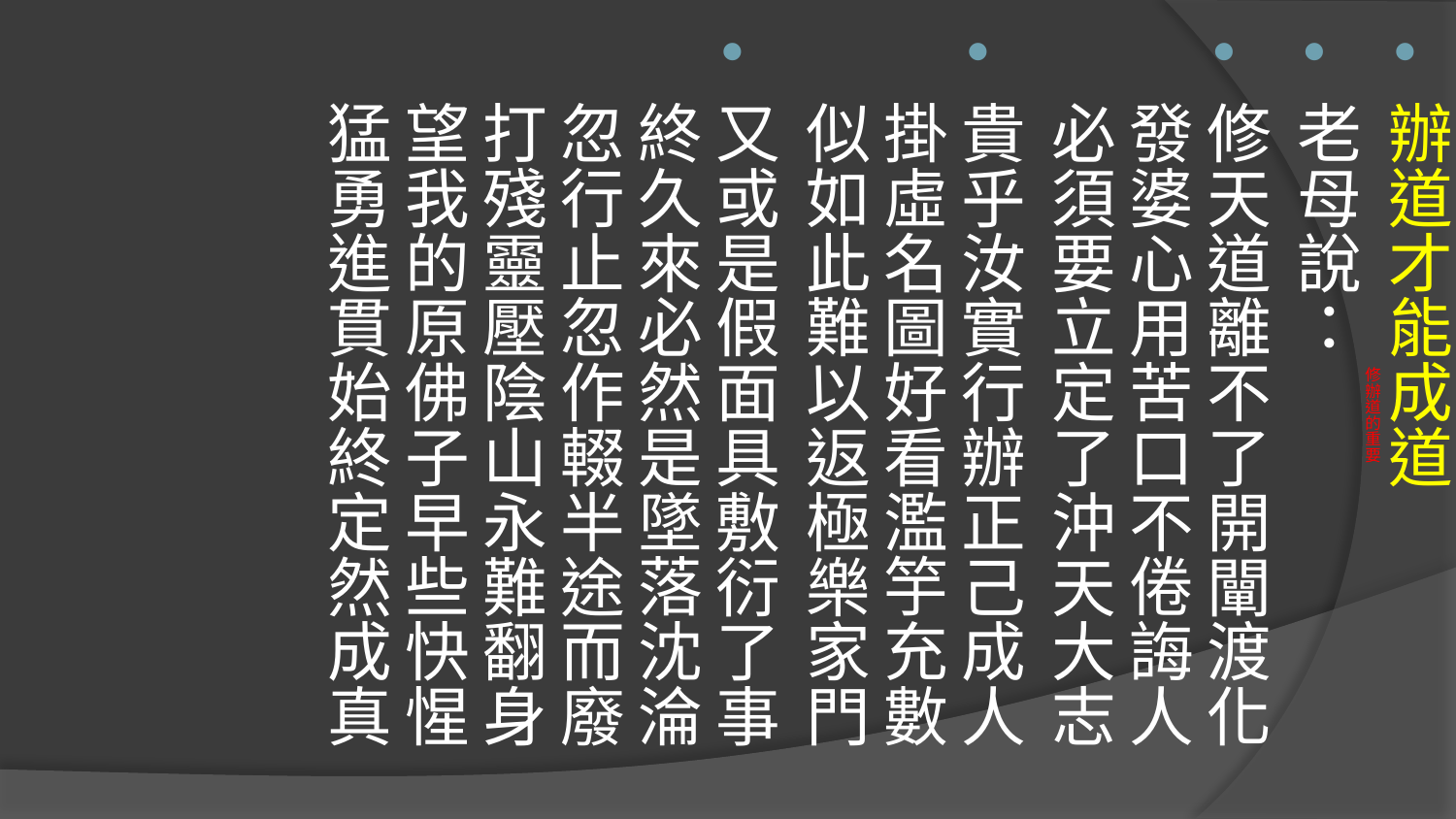

辦道才能成道
老母說：
修天道離不了開闡渡化發婆心用苦口不倦誨人必須要立定了沖天大志
貴乎汝實行辦正己成人掛虛名圖好看濫竽充數似如此難以返極樂家門
又或是假面具敷衍了事終久來必然是墜落沈淪忽行止忽作輟半途而廢打殘靈壓陰山永難翻身望我的原佛子早些快惺猛勇進貫始終定然成真

# 修辦道的重要